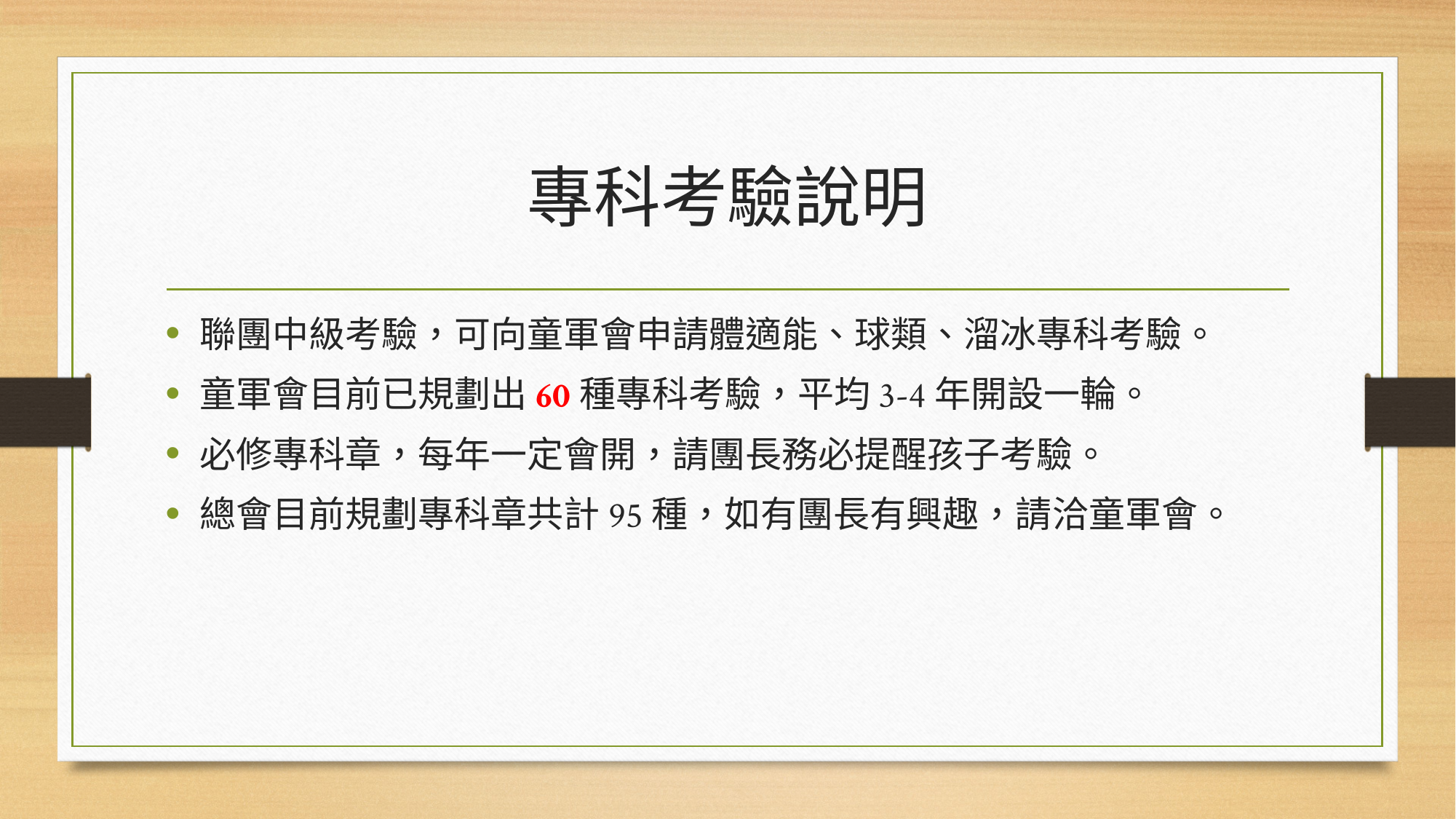

# 專科考驗說明
聯團中級考驗，可向童軍會申請體適能、球類、溜冰專科考驗。
童軍會目前已規劃出60種專科考驗，平均3-4年開設一輪。
必修專科章，每年一定會開，請團長務必提醒孩子考驗。
總會目前規劃專科章共計95種，如有團長有興趣，請洽童軍會。